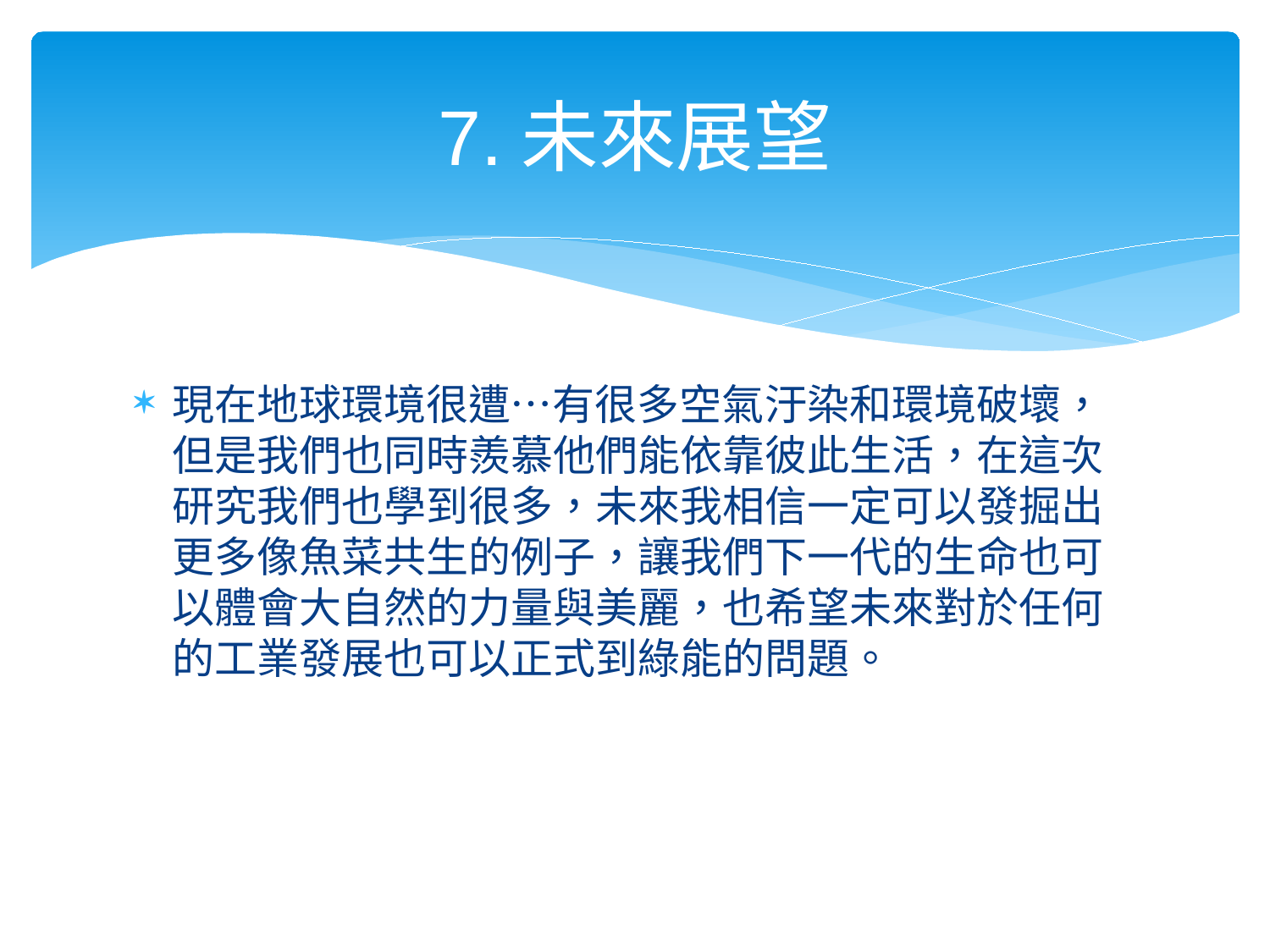

# 7.未來展望
現在地球環境很遭…有很多空氣汙染和環境破壞，但是我們也同時羨慕他們能依靠彼此生活，在這次研究我們也學到很多，未來我相信一定可以發掘出更多像魚菜共生的例子，讓我們下一代的生命也可以體會大自然的力量與美麗，也希望未來對於任何的工業發展也可以正式到綠能的問題。